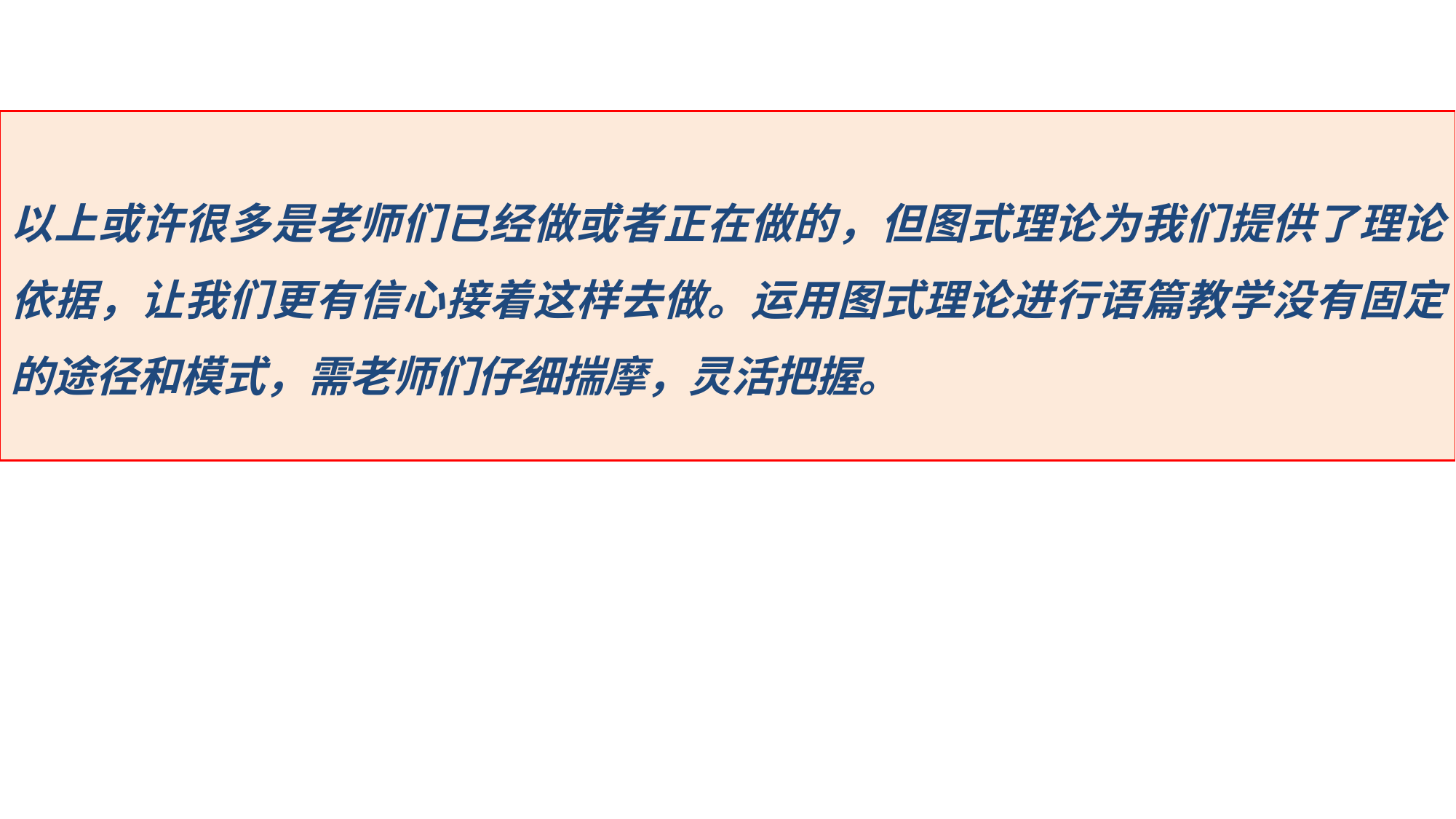

以上或许很多是老师们已经做或者正在做的，但图式理论为我们提供了理论依据，让我们更有信心接着这样去做。运用图式理论进行语篇教学没有固定的途径和模式，需老师们仔细揣摩，灵活把握。